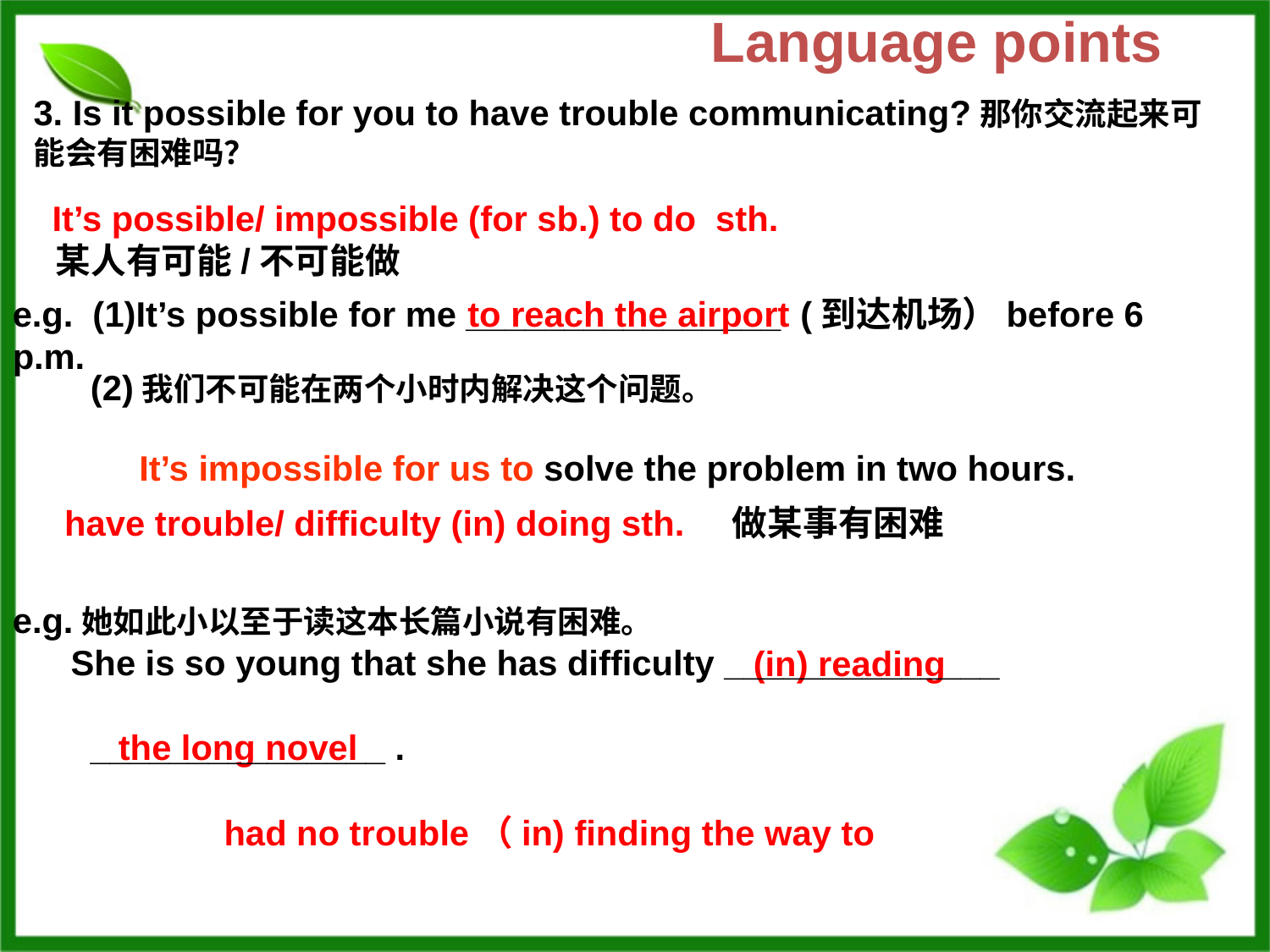

Language points
3. Is it possible for you to have trouble communicating?那你交流起来可能会有困难吗？
   It’s possible/ impossible (for sb.) to do  sth.
   某人有可能/不可能做
e.g.  (1)It’s possible for me ________________  (到达机场）before 6 p.m.
to reach the airport

        (2)我们不可能在两个小时内解决这个问题。

             It’s impossible for us to solve the problem in two hours.
 have trouble/ difficulty (in) doing sth.    做某事有困难

e.g.她如此小以至于读这本长篇小说有困难。
      She is so young that she has difficulty ______________

        _______________ .
(in) reading
the long novel
had no trouble（in) finding the way to